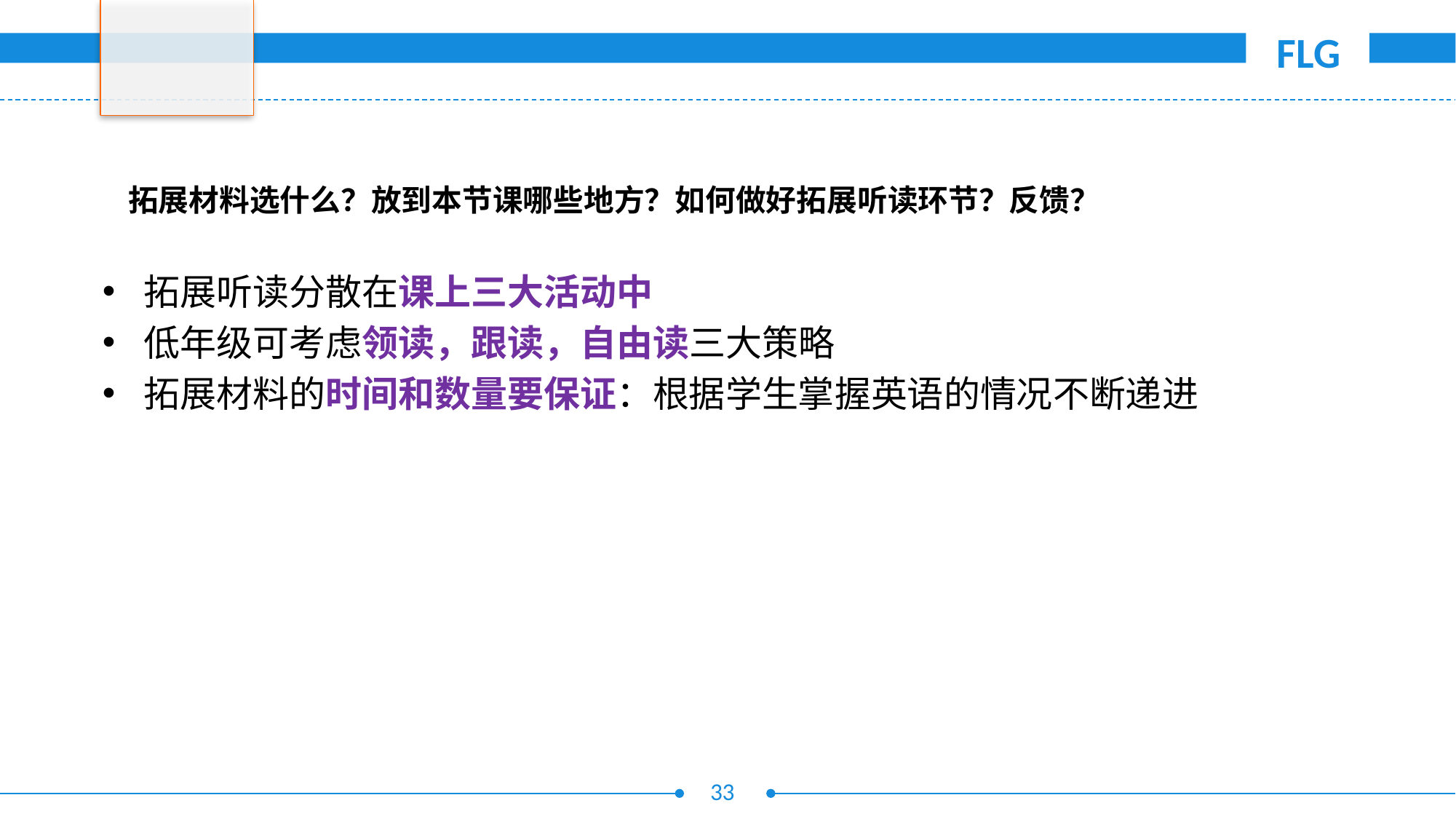

拓展材料选什么？放到本节课哪些地方？如何做好拓展听读环节？反馈？
拓展听读分散在课上三大活动中
低年级可考虑领读，跟读，自由读三大策略
拓展材料的时间和数量要保证：根据学生掌握英语的情况不断递进